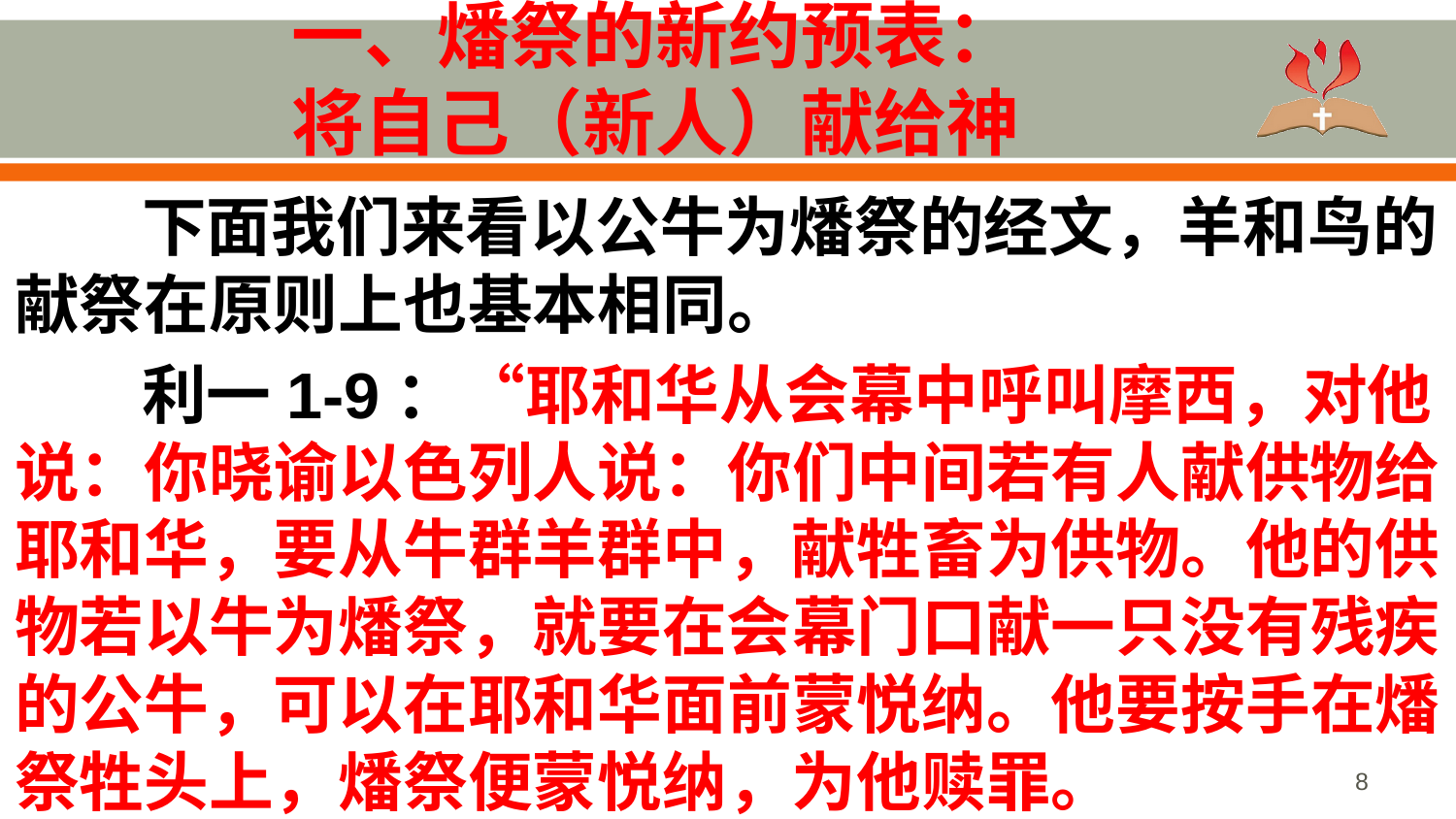

# 一、燔祭的新约预表： 将自己（新人）献给神
下面我们来看以公牛为燔祭的经文，羊和鸟的献祭在原则上也基本相同。
利一1-9：“耶和华从会幕中呼叫摩西，对他说：你晓谕以色列人说：你们中间若有人献供物给耶和华，要从牛群羊群中，献牲畜为供物。他的供物若以牛为燔祭，就要在会幕门口献一只没有残疾的公牛，可以在耶和华面前蒙悦纳。他要按手在燔祭牲头上，燔祭便蒙悦纳，为他赎罪。

8